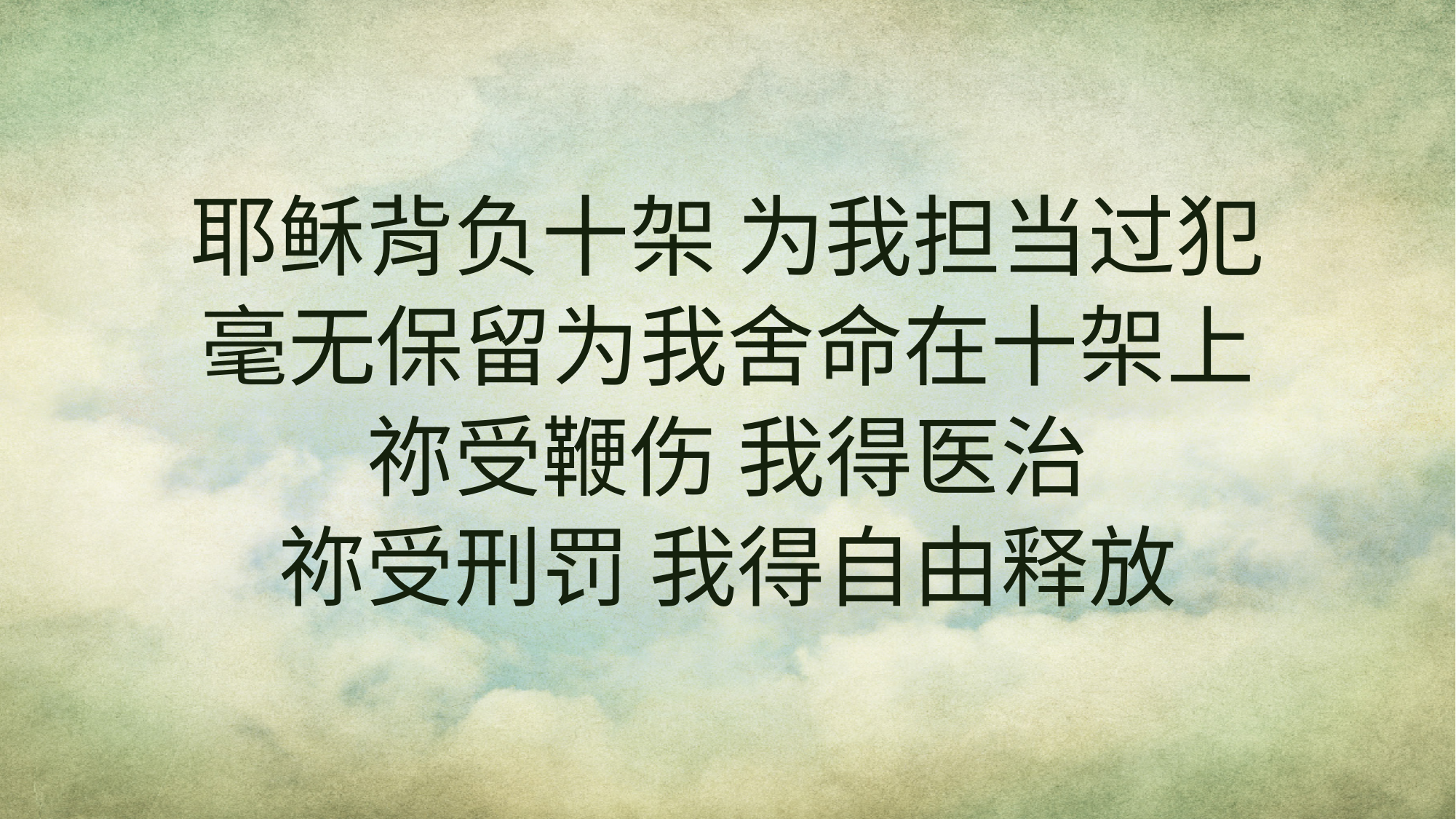

耶稣背负十架 为我担当过犯
毫无保留为我舍命在十架上
祢受鞭伤 我得医治
祢受刑罚 我得自由释放